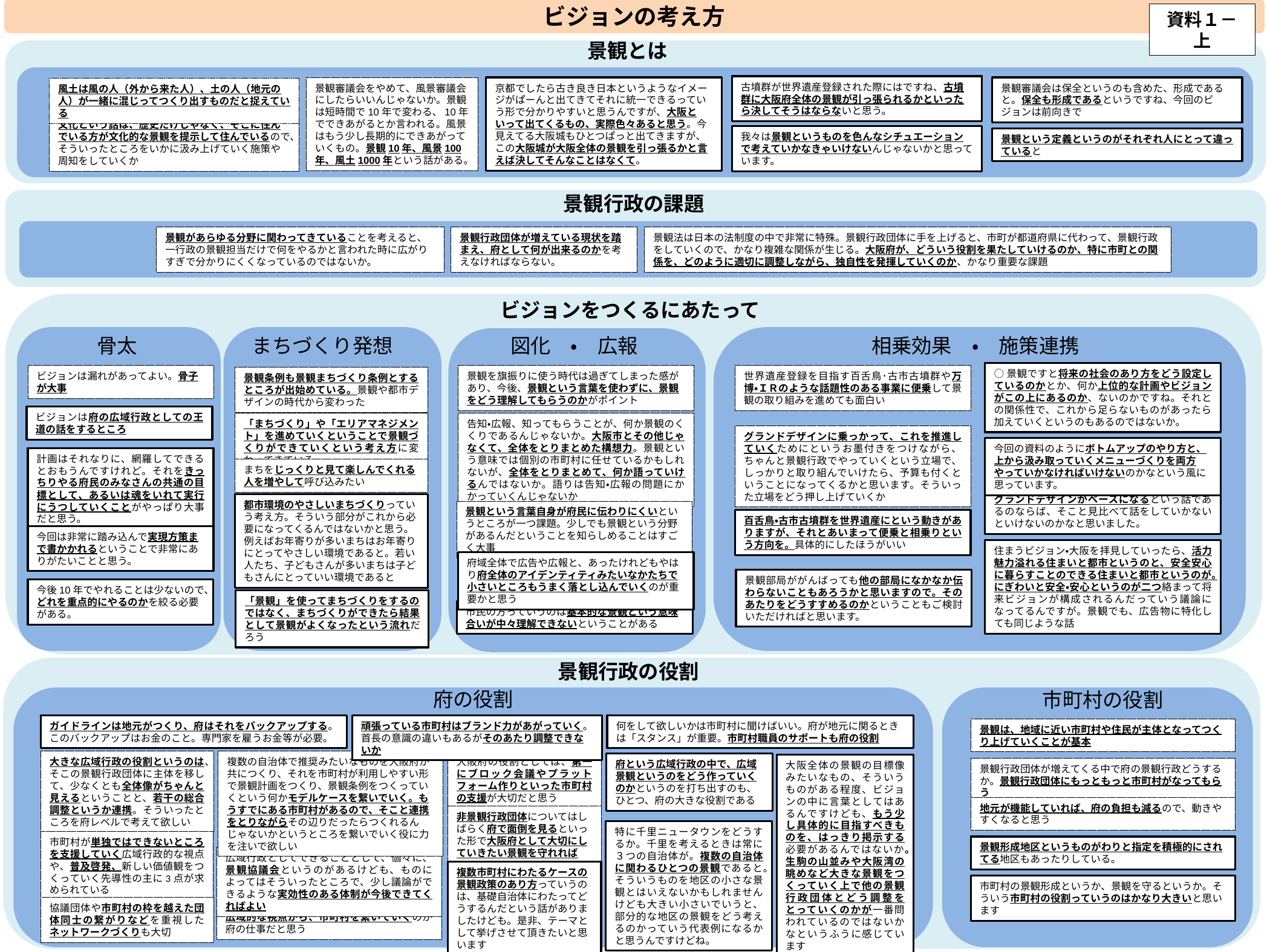

ビジョンの考え方

資料１－上
景観とは

古墳群が世界遺産登録された際にはですね、古墳群に大阪府全体の景観が引っ張られるかといったら決してそうはならないと思う。
景観審議会をやめて、風景審議会にしたらいいんじゃないか。景観は短時間で10年で変わる、10年でできあがるとか言われる。風景はもう少し長期的にできあがっていくもの。景観10年、風景100年、風土1000年という話がある。
京都でしたら古き良き日本というようなイメージがぱーんと出てきてそれに統一できるっていう形で分かりやすいと思うんですが、大阪といって出てくるもの、実際色々あると思う。今見えてる大阪城もひとつぱっと出てきますが、この大阪城が大阪全体の景観を引っ張るかと言えば決してそんなことはなくて。
景観審議会は保全というのも含めた、形成であると。保全も形成であるというですね、今回のビジョンは前向きで
風土は風の人（外から来た人）、土の人（地元の人）が一緒に混じってつくり出すものだと捉えている
文化という話は、歴史だけじゃなく、そこに住んでいる方が文化的な景観を提示して住んでいるので、そういったところをいかに汲み上げていく施策や周知をしていくか
我々は景観というものを色んなシチュエーションで考えていかなきゃいけないんじゃないかと思っています。
景観という定義というのがそれぞれ人にとって違っていると
景観行政の課題

景観があらゆる分野に関わってきていることを考えると、一行政の景観担当だけで何をやるかと言われた時に広がりすぎで分かりにくくなっているのではないか。
景観行政団体が増えている現状を踏まえ、府として何が出来るのかを考えなければならない。
景観法は日本の法制度の中で非常に特殊。景観行政団体に手を上げると、市町が都道府県に代わって、景観行政をしていくので、かなり複雑な関係が生じる。大阪府が、どういう役割を果たしていけるのか、特に市町との関係を、どのように適切に調整しながら、独自性を発揮していくのか、かなり重要な課題
ビジョンをつくるにあたって

骨太
まちづくり発想
図化　・　広報
相乗効果　・　施策連携
○景観ですと将来の社会のあり方をどう設定しているのかとか、何か上位的な計画やビジョンがこの上にあるのか、ないのかですね。それとの関係性で、これから足らないものがあったら加えていくというのもあるのではないか。
ビジョンは漏れがあってよい。骨子が大事
景観を旗振りに使う時代は過ぎてしまった感があり、今後、景観という言葉を使わずに、景観をどう理解してもらうのかがポイント
世界遺産登録を目指す百舌鳥･古市古墳群や万博・ＩＲのような話題性のある事業に便乗して景観の取り組みを進めても面白い
景観条例も景観まちづくり条例とするところが出始めている。景観や都市デザインの時代から変わった
ビジョンは府の広域行政としての王道の話をするところ
「まちづくり」や「エリアマネジメント」を進めていくということで景観づくりができていくという考え方に変わってきている
告知・広報、知ってもらうことが、何か景観のくくりであるんじゃないか。大阪市とその他じゃなくて、全体をとりまとめた構想力。景観という意味では個別の市町村に任せているかもしれないが、全体をとりまとめて、何か語っていけるんではないか。語りは告知・広報の問題にかかっていくんじゃないか
グランドデザインに乗っかって、これを推進していくためにというお墨付きをつけながら、ちゃんと景観行政でやっていくという立場で、しっかりと取り組んでいけたら、予算も付くということになってくるかと思います。そういった立場をどう押し上げていくか
今回の資料のようにボトムアップのやり方と、上から汲み取っていくメニューづくりを両方やっていかなければいけないのかなという風に思っています。
計画はそれなりに、網羅してできるとおもうんですけれど。それをきっちりやる府民のみなさんの共通の目標として、あるいは魂をいれて実行にうつしていくことがやっぱり大事だと思う。
まちをじっくりと見て楽しんでくれる人を増やして呼び込みたい
グランドデザインがベースになるという話であるのならば、そこと見比べて話をしていかないといけないのかなと思いました。
都市環境のやさしいまちづくりっていう考え方。そういう部分がこれから必要になってくるんではないかと思う。例えばお年寄りが多いまちはお年寄りにとってやさしい環境であると。若い人たち、子どもさんが多いまちは子どもさんにとっていい環境であると
景観という言葉自身が府民に伝わりにくいというところが一つ課題。少しでも景観という分野があるんだということを知らしめることはすごく大事
百舌鳥・古市古墳群を世界遺産にという動きがありますが、それとあいまって便乗と相乗りという方向を。具体的にしたほうがいい
今回は非常に踏み込んで実現方策まで書かかれるということで非常にありがたいことと思う。
住まうビジョン・大阪を拝見していったら、活力魅力溢れる住まいと都市というのと、安全安心に暮らすことのできる住まいと都市というのが。にぎわいと安全・安心というのが二つ絡まって将来ビジョンが構成されるんだっていう議論になってるんですが。景観でも、広告物に特化しても同じような話
府域全体で広告や広報と、あったけれどもやはり府全体のアイデンティティみたいなかたちで小さいところもうまく落とし込んでいくのが重要かと思う
景観部局ががんばっても他の部局になかなか伝わらないこともあろうかと思いますので。そのあたりをどうすすめるのかということもご検討いただければと思います。
今後10年でやれることは少ないので、どれを重点的にやるのかを絞る必要がある。
「景観」を使ってまちづくりをするのではなく、まちづくりができたら結果として景観がよくなったという流れだろう
市民の方っていうのは基本的な景観という意味合いが中々理解できないということがある
景観行政の役割

府の役割
市町村の役割

ガイドラインは地元がつくり、府はそれをバックアップする。このバックアップはお金のこと。専門家を雇うお金等が必要。
頑張っている市町村はブランド力があがっていく。首長の意識の違いもあるがそのあたり調整できないか
何をして欲しいかは市町村に聞けばいい。府が地元に関るときは「スタンス」が重要。市町村職員のサポートも府の役割
景観は、地域に近い市町村や住民が主体となってつくり上げていくことが基本
大阪府の役割としては、第一にブロック会議やプラットフォーム作りといった市町村の支援が大切だと思う
大きな広域行政の役割というのは、そこの景観行政団体に主体を移して、少なくとも全体像がちゃんと見えるということと、若干の総合調整というか連携。そういったところを府レベルで考えて欲しい
複数の自治体で推奨みたいなものを大阪府が共につくり、それを市町村が利用しやすい形で景観計画をつくり、景観条例をつくっていくという何かモデルケースを繋いでいく。もうすでにある市町村があるので、そこと連携をとりながらその辺りだったらつくれるんじゃないかというところを繋いでいく役に力を注いで欲しい
府という広域行政の中で、広域景観というのをどう作っていくのかというのを打ち出すのも、ひとつ、府の大きな役割である
大阪全体の景観の目標像みたいなもの、そういうものがある程度、ビジョンの中に言葉としてはあるんですけども、もう少し具体的に目指すべきものを、はっきり掲示する必要があるんではないか。生駒の山並みや大阪湾の眺めなど大きな景観をつくっていく上で他の景観行政団体とどう調整をとっていくのかが一番問われているのではないかなというふうに感じています
景観行政団体が増えてくる中で府の景観行政どうするか。景観行政団体にもっともっと市町村がなってもらう
地元が機能していれば、府の負担も減るので、動きやすくなると思う
非景観行政団体についてはしばらく府で面倒を見るといった形で大阪府として大切にしていきたい景観を守れれば
特に千里ニュータウンをどうするか。千里を考えるときは常に３つの自治体が。複数の自治体に関わるひとつの景観であると。そういうものを地区の小さな景観とはいえないかもしれませんけども大きい小さいでいうと、部分的な地区の景観をどう考えるのかっていう代表例になるかと思うんですけどね。
市町村が単独ではできないところを支援していく広域行政的な視点や、普及啓発、新しい価値観をつくっていく先導性の主に3点が求められている
景観形成地区というものがわりと指定を積極的にされてる地区もあったりしている。
広域行政としてできることとして、個々に、景観協議会というのがあるけども、ものによってはそういったところで、少し議論ができるような実効性のある体制が今後できてくればよい
複数市町村にわたるケースの景観政策のあり方っていうのは、基礎自治体にわたってどうするんだという話がありましたけども。是非、テーマとして挙げさせて頂きたいと思います
市町村の景観形成というか、景観を守るというか。そういう市町村の役割っていうのはかなり大きいと思います
協議団体や市町村の枠を越えた団体同士の繋がりなどを重視したネットワークづくりも大切
広域的な視点から、市町村を繋いでいくのが府の仕事だと思う